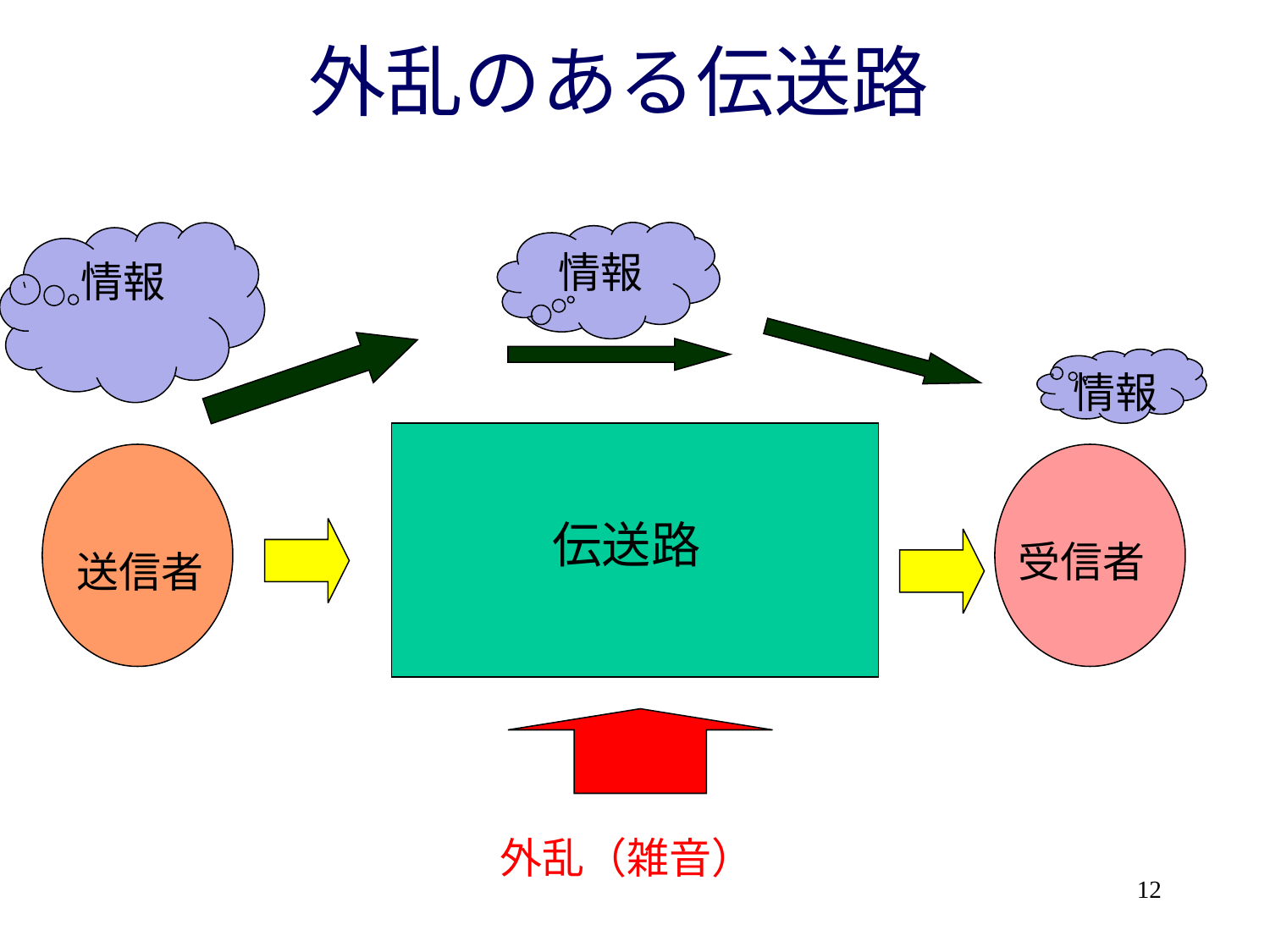

# 外乱のある伝送路
情報
情報

情報

伝送路

受信者
送信者

外乱（雑音）
12